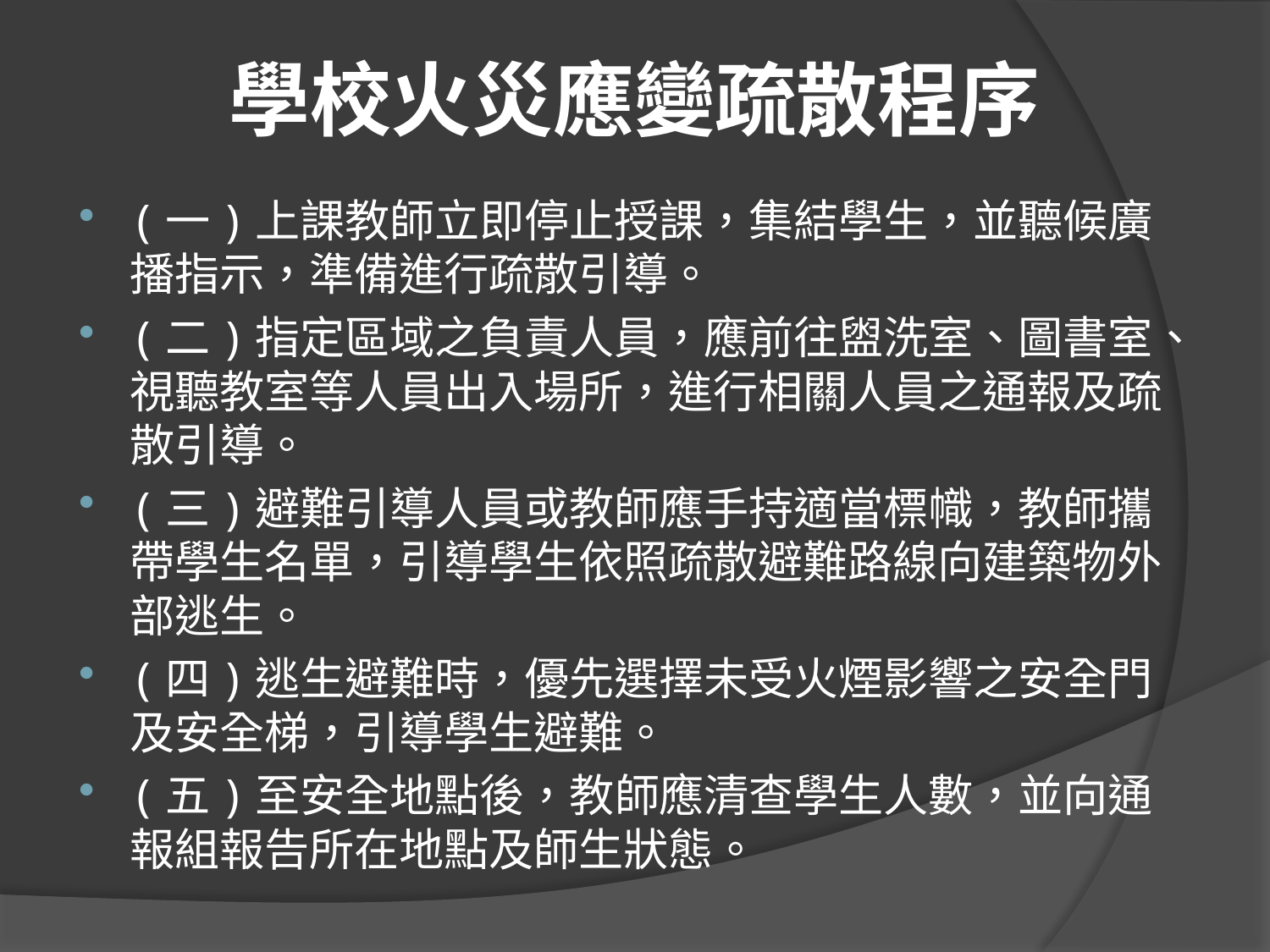

# 學校火災應變疏散程序
(一)上課教師立即停止授課，集結學生，並聽候廣播指示，準備進行疏散引導。
(二)指定區域之負責人員，應前往盥洗室、圖書室、視聽教室等人員出入場所，進行相關人員之通報及疏散引導。
(三)避難引導人員或教師應手持適當標幟，教師攜帶學生名單，引導學生依照疏散避難路線向建築物外部逃生。
(四)逃生避難時，優先選擇未受火煙影響之安全門及安全梯，引導學生避難。
(五)至安全地點後，教師應清查學生人數，並向通報組報告所在地點及師生狀態。